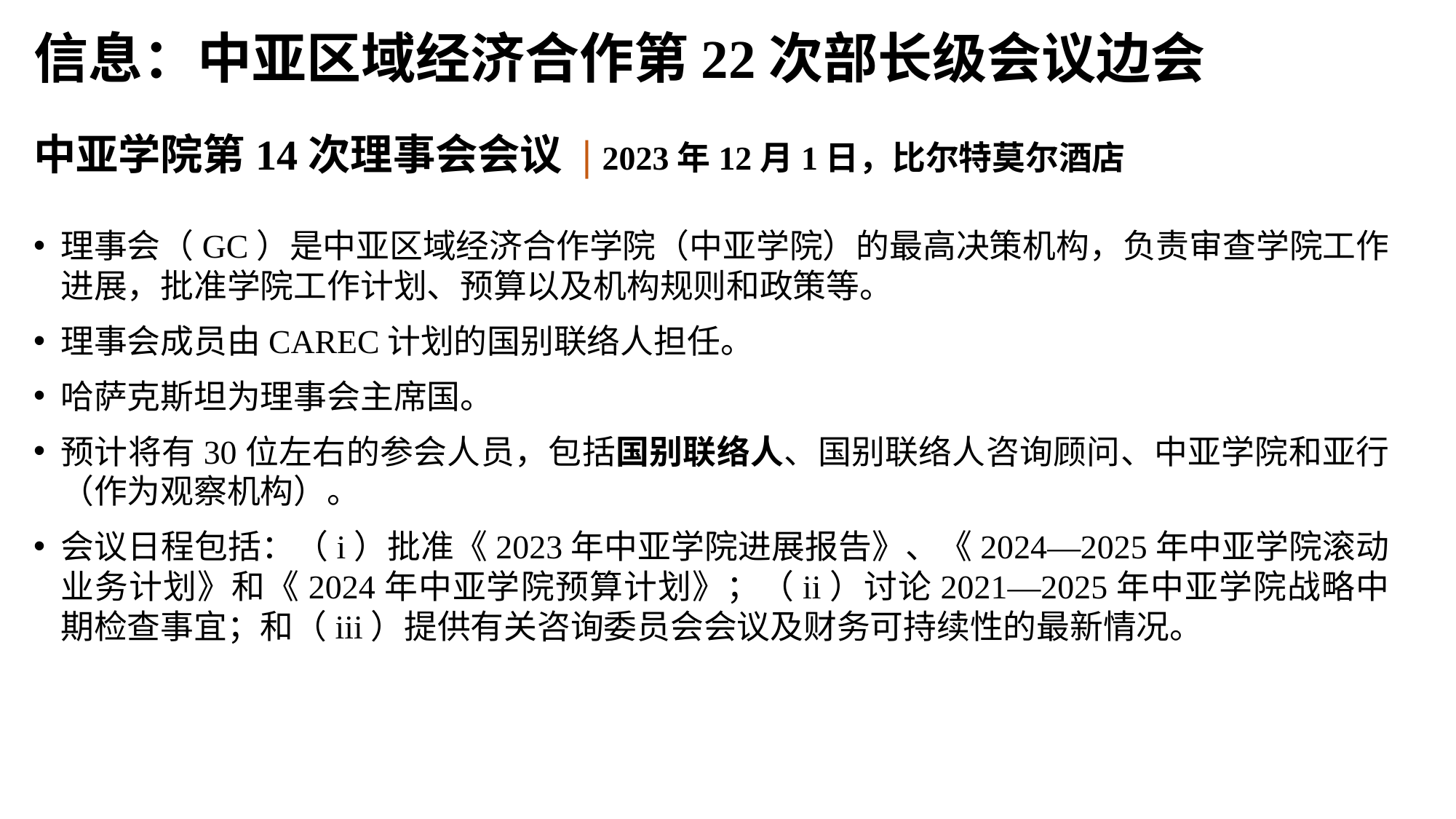

信息：中亚区域经济合作第22次部长级会议边会
中亚学院第14次理事会会议 | 2023年12月1日，比尔特莫尔酒店

理事会（GC）是中亚区域经济合作学院（中亚学院）的最高决策机构，负责审查学院工作进展，批准学院工作计划、预算以及机构规则和政策等。
理事会成员由CAREC计划的国别联络人担任。
哈萨克斯坦为理事会主席国。
预计将有30位左右的参会人员，包括国别联络人、国别联络人咨询顾问、中亚学院和亚行（作为观察机构）。
会议日程包括：（i）批准《2023年中亚学院进展报告》、《2024—2025年中亚学院滚动业务计划》和《2024年中亚学院预算计划》；（ii）讨论2021—2025年中亚学院战略中期检查事宜；和（iii）提供有关咨询委员会会议及财务可持续性的最新情况。